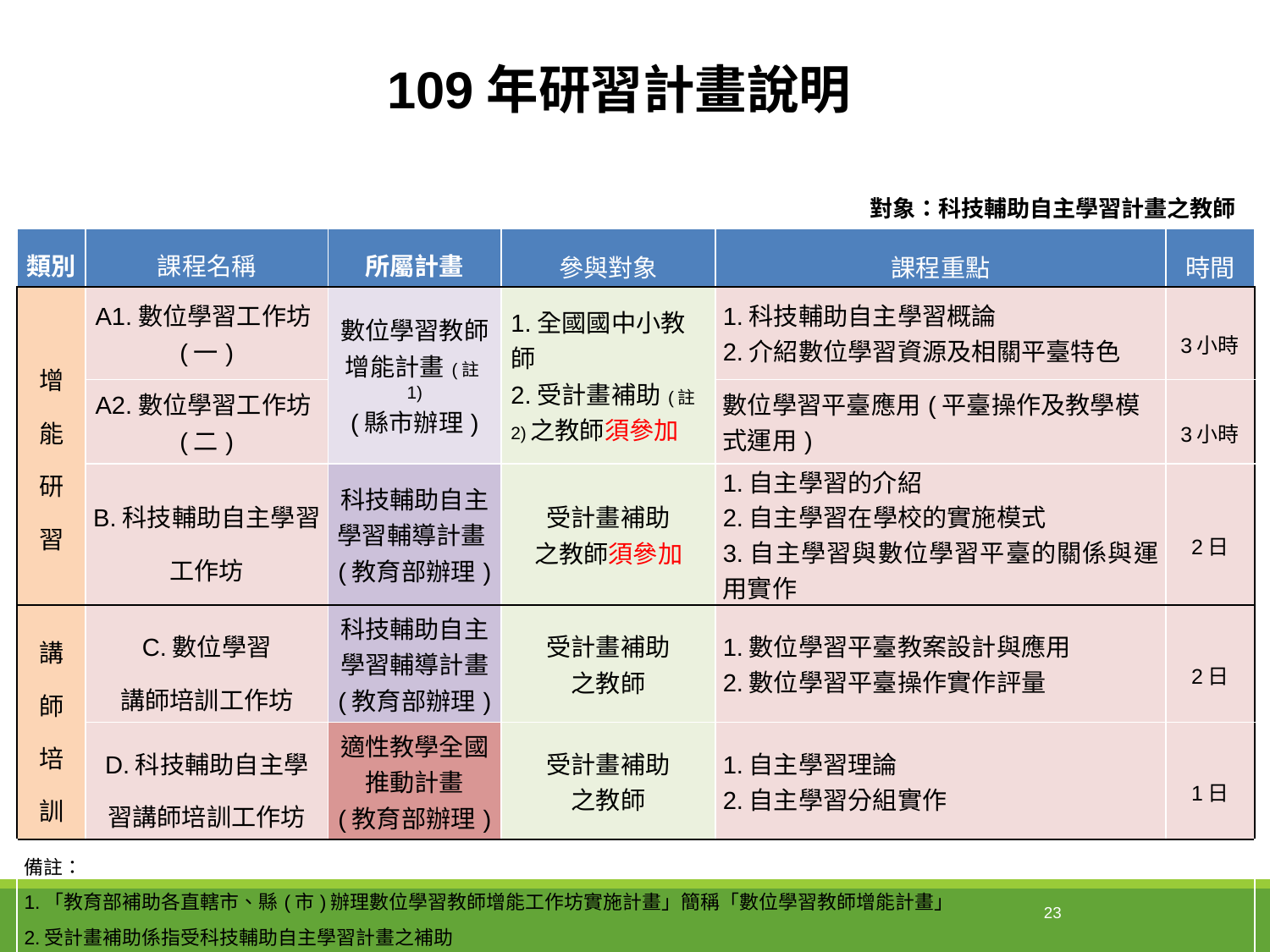

# 109年研習計畫說明
對象：科技輔助自主學習計畫之教師
| 類別 | 課程名稱 | 所屬計畫 | 參與對象 | 課程重點 | 時間 |
| --- | --- | --- | --- | --- | --- |
| 增 能 研 習 | A1.數位學習工作坊(一) | 數位學習教師增能計畫(註1) (縣市辦理) | 1.全國國中小教師 2.受計畫補助(註2)之教師須參加 | 1.科技輔助自主學習概論 2.介紹數位學習資源及相關平臺特色 | 3小時 |
|  | A2.數位學習工作坊(二) |  |  | 數位學習平臺應用(平臺操作及教學模式運用) | 3小時 |
|  | B.科技輔助自主學習工作坊 | 科技輔助自主學習輔導計畫(教育部辦理) | 受計畫補助 之教師須參加 | 1.自主學習的介紹 2.自主學習在學校的實施模式 3.自主學習與數位學習平臺的關係與運用實作 | 2日 |
| 講 師 培 訓 | C.數位學習 講師培訓工作坊 | 科技輔助自主學習輔導計畫 (教育部辦理) | 受計畫補助 之教師 | 1.數位學習平臺教案設計與應用 2.數位學習平臺操作實作評量 | 2日 |
|  | D.科技輔助自主學習講師培訓工作坊 | 適性教學全國推動計畫 (教育部辦理) | 受計畫補助 之教師 | 1.自主學習理論 2.自主學習分組實作 | 1日 |
| 備註： 1.「教育部補助各直轄市、縣(市)辦理數位學習教師增能工作坊實施計畫」簡稱「數位學習教師增能計畫」 2.受計畫補助係指受科技輔助自主學習計畫之補助 |  |  |  |  |  |
23